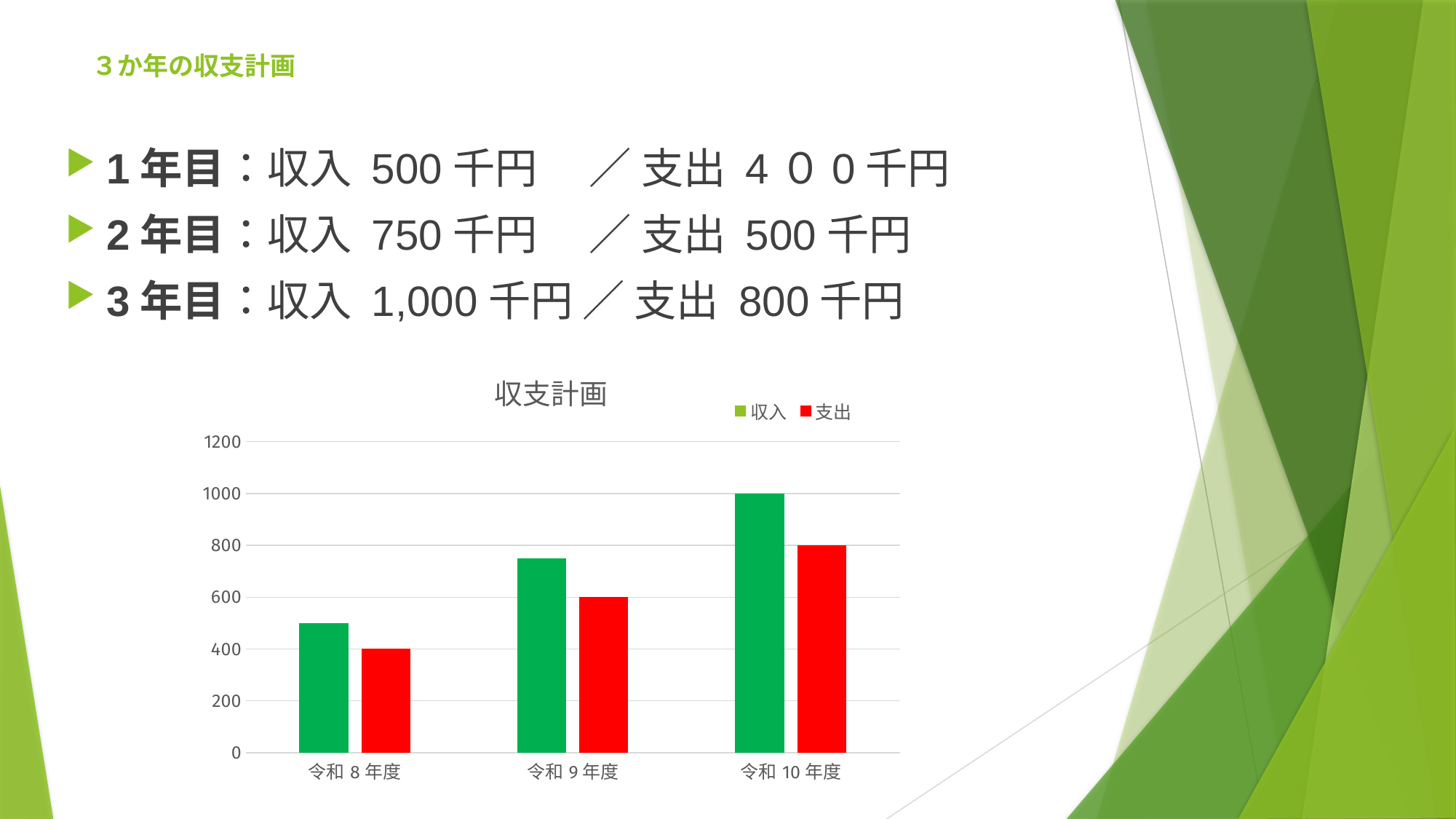

# ３か年の収支計画
1年目：収入 500千円 　／ 支出 4０0千円
2年目：収入 750千円 　／ 支出 500千円
3年目：収入 1,000千円 ／ 支出 800千円

### Chart: 収支計画

| Category | 収入 | 支出 |
|---|---|---|
| 令和8年度 | 500.0 | 400.0 |
| 令和9年度 | 750.0 | 600.0 |
| 令和10年度 | 1000.0 | 800.0 |